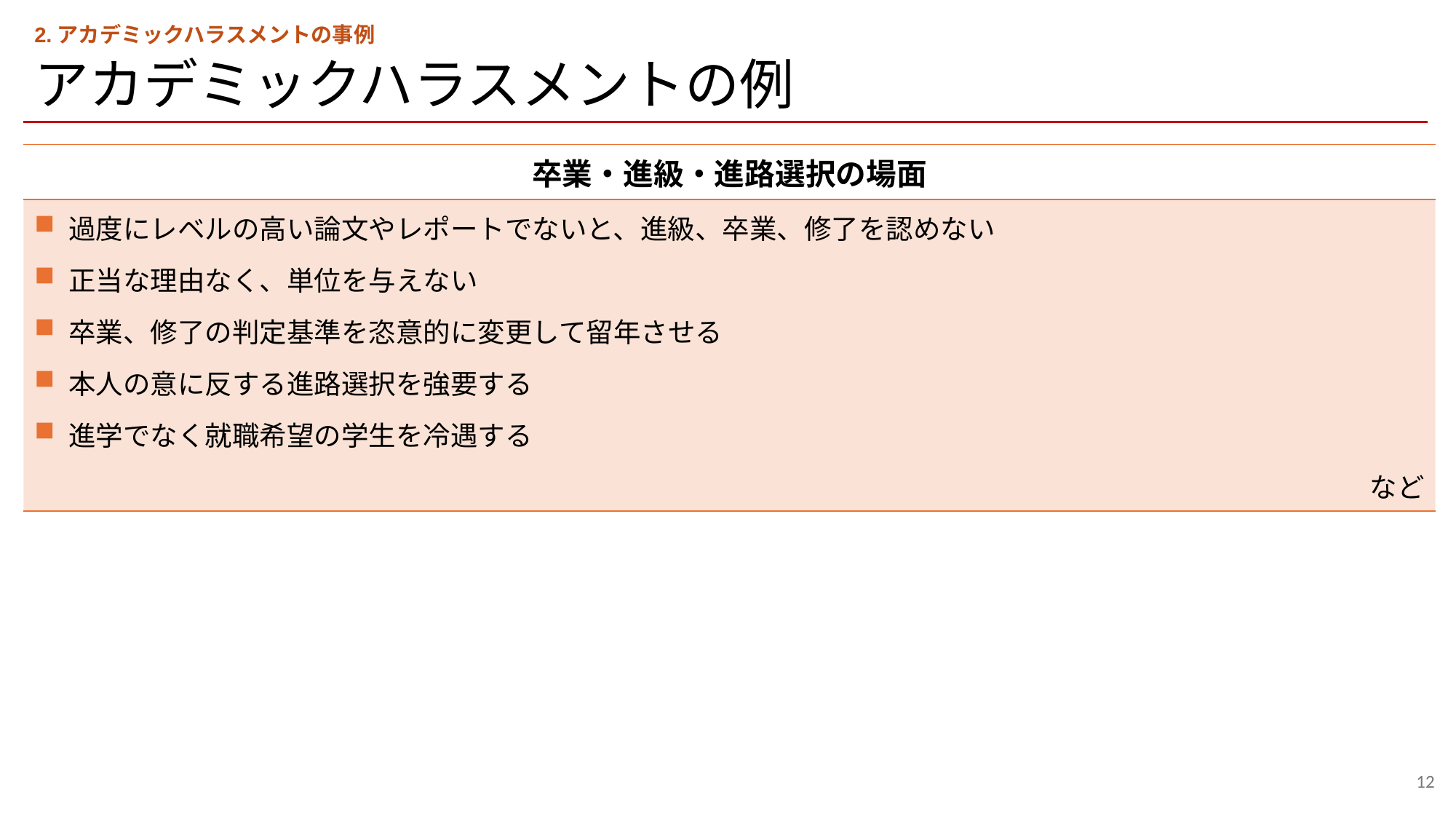

2.アカデミックハラスメントの事例
アカデミックハラスメントの例
| 卒業・進級・進路選択の場面 |
| --- |
| 過度にレベルの高い論文やレポートでないと、進級、卒業、修了を認めない 正当な理由なく、単位を与えない 卒業、修了の判定基準を恣意的に変更して留年させる 本人の意に反する進路選択を強要する 進学でなく就職希望の学生を冷遇する など |
12